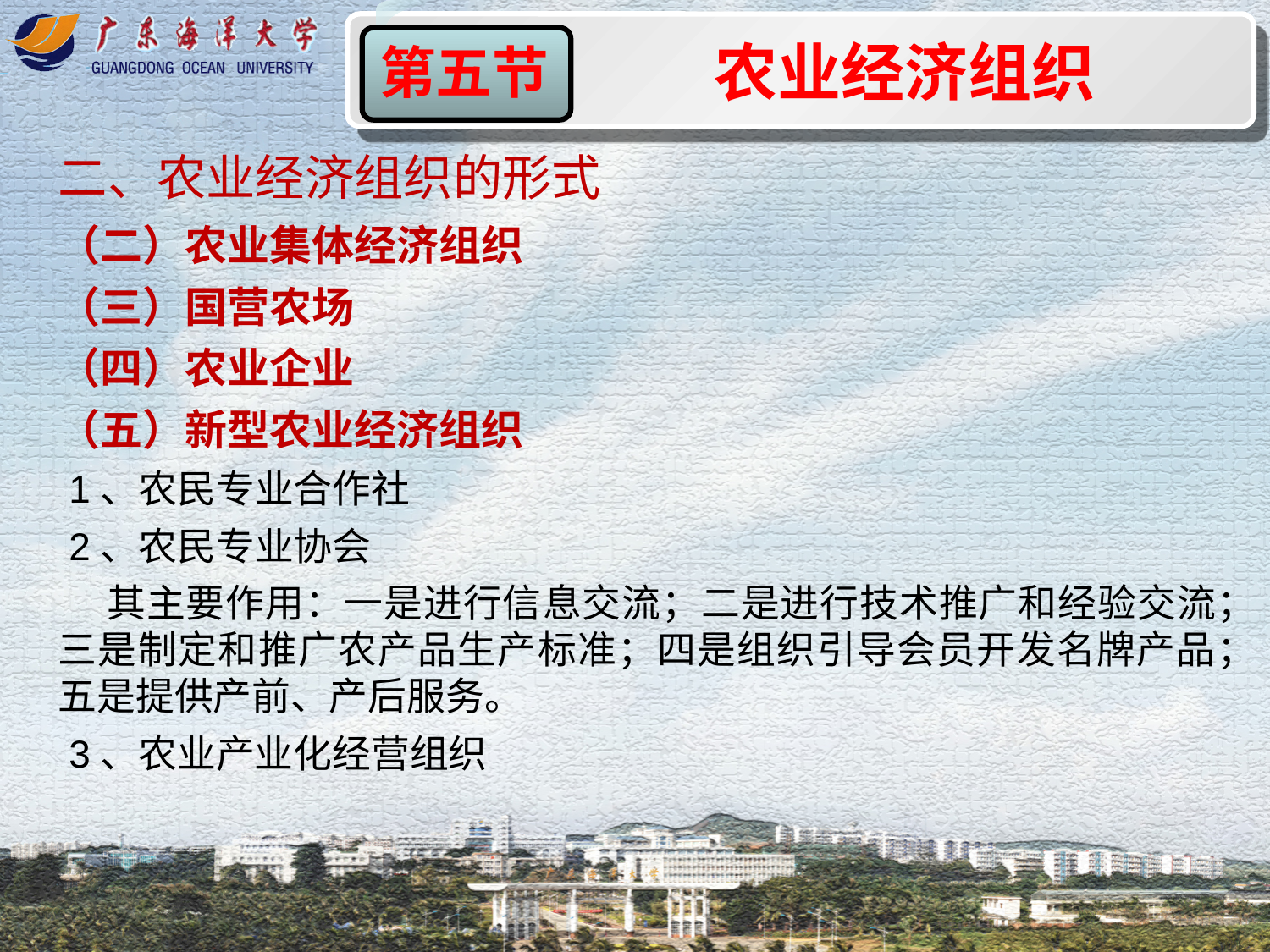

农业经济组织

第五节
二、农业经济组织的形式
（二）农业集体经济组织
（三）国营农场
（四）农业企业
（五）新型农业经济组织
 1、农民专业合作社
 2、农民专业协会
    其主要作用：一是进行信息交流；二是进行技术推广和经验交流；三是制定和推广农产品生产标准；四是组织引导会员开发名牌产品；五是提供产前、产后服务。
 3、农业产业化经营组织